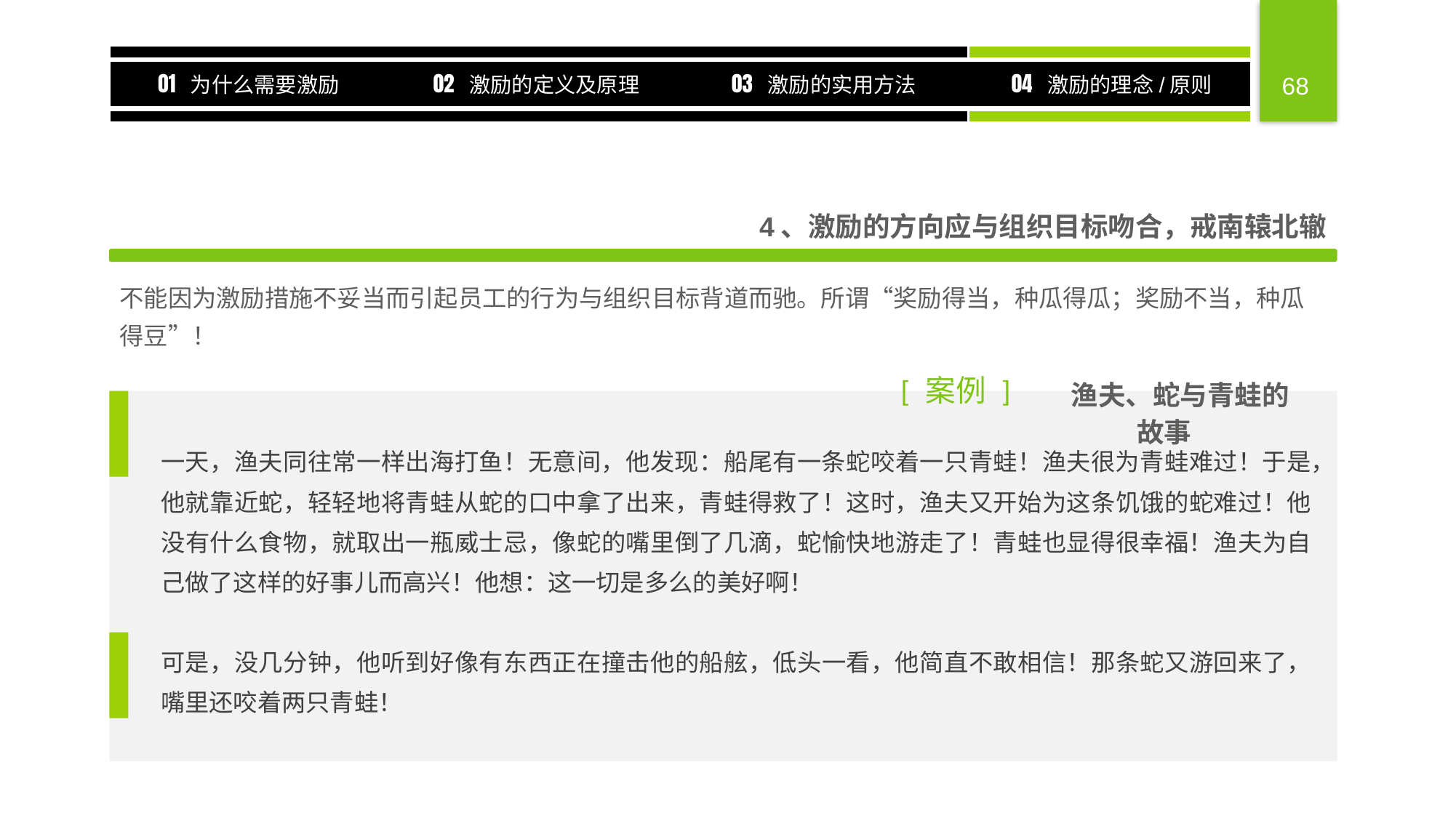

4、激励的方向应与组织目标吻合，戒南辕北辙

不能因为激励措施不妥当而引起员工的行为与组织目标背道而驰。所谓“奖励得当，种瓜得瓜；奖励不当，种瓜得豆”！
案例
[
]
渔夫、蛇与青蛙的故事
一天，渔夫同往常一样出海打鱼！无意间，他发现：船尾有一条蛇咬着一只青蛙！渔夫很为青蛙难过！于是，他就靠近蛇，轻轻地将青蛙从蛇的口中拿了出来，青蛙得救了！这时，渔夫又开始为这条饥饿的蛇难过！他没有什么食物，就取出一瓶威士忌，像蛇的嘴里倒了几滴，蛇愉快地游走了！青蛙也显得很幸福！渔夫为自己做了这样的好事儿而高兴！他想：这一切是多么的美好啊！

可是，没几分钟，他听到好像有东西正在撞击他的船舷，低头一看，他简直不敢相信！那条蛇又游回来了，嘴里还咬着两只青蛙！